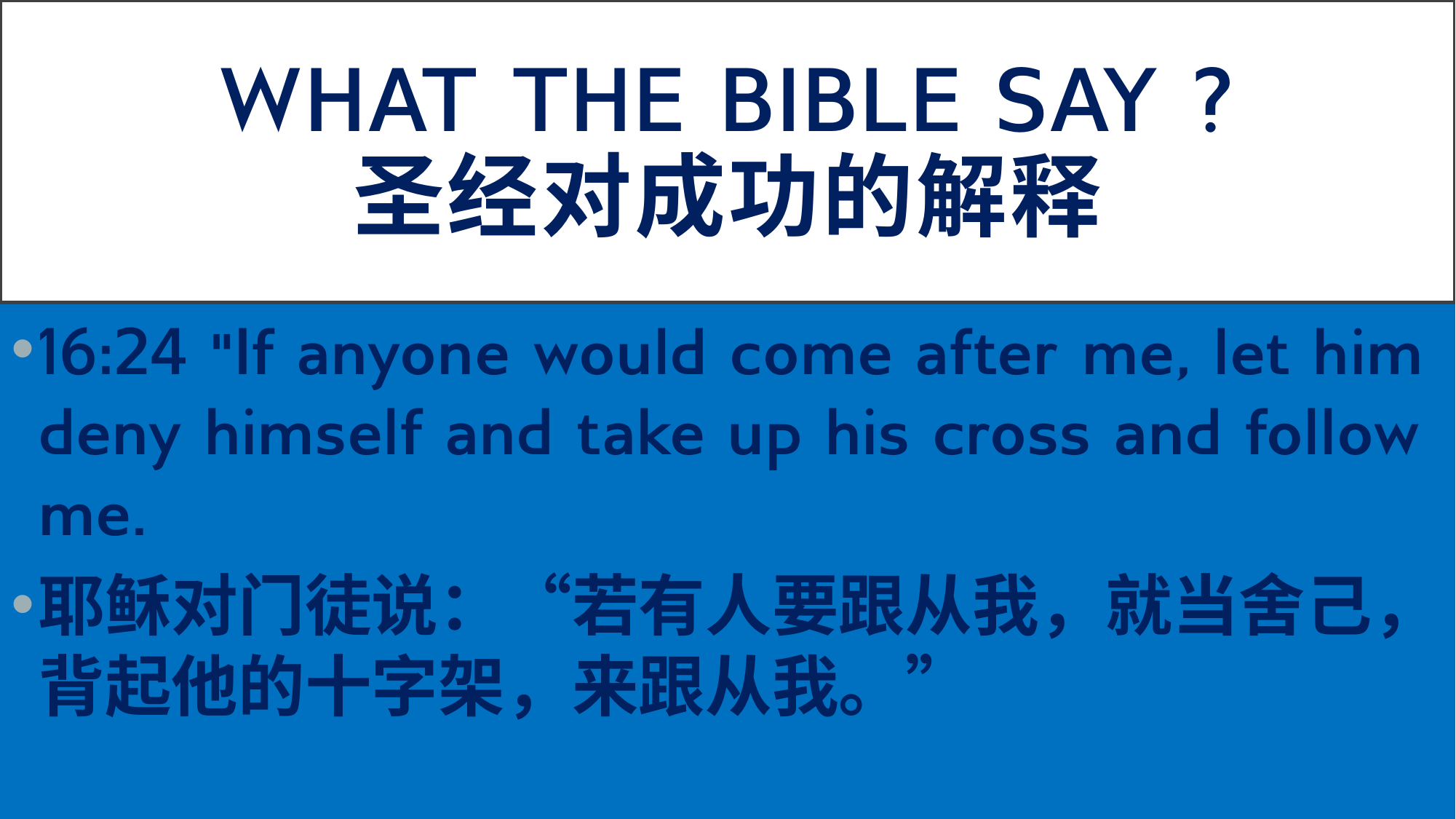

# WHAT THE BIBLE SAY ? 圣经对成功的解释
16:24 "If anyone would come after me, let him deny himself and take up his cross and follow me.
耶稣对门徒说：“若有人要跟从我，就当舍己，背起他的十字架，来跟从我。”